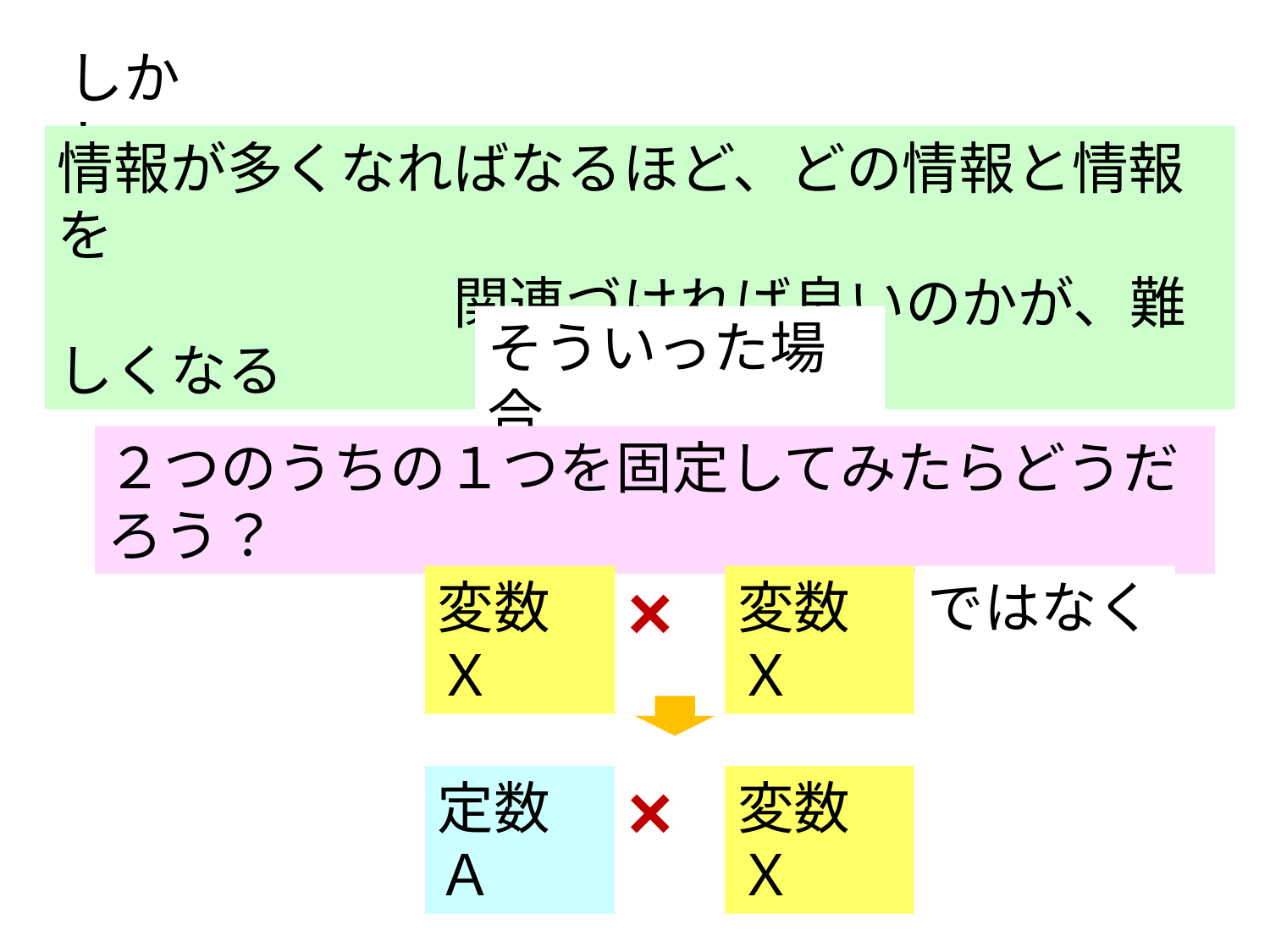

しかし・・
情報が多くなればなるほど、どの情報と情報を
　　　　　　　関連づければ良いのかが、難しくなる
そういった場合
２つのうちの１つを固定してみたらどうだろう？
×
変数Ｘ
変数Ｘ
ではなく

×
定数Ａ
変数Ｘ